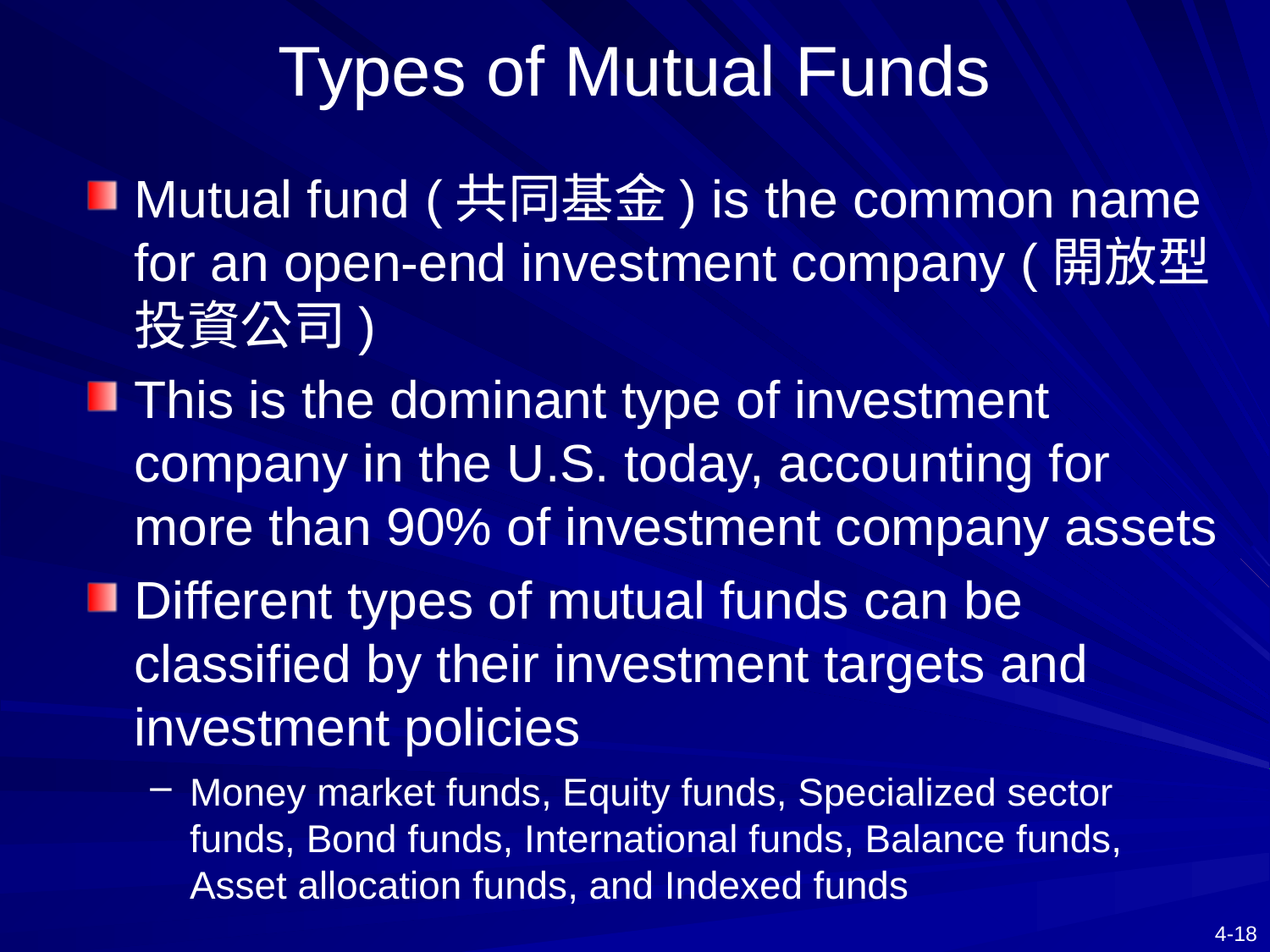

# Types of Mutual Funds
Mutual fund (共同基金) is the common name for an open-end investment company (開放型投資公司)
This is the dominant type of investment company in the U.S. today, accounting for more than 90% of investment company assets
Different types of mutual funds can be classified by their investment targets and investment policies
Money market funds, Equity funds, Specialized sector funds, Bond funds, International funds, Balance funds, Asset allocation funds, and Indexed funds